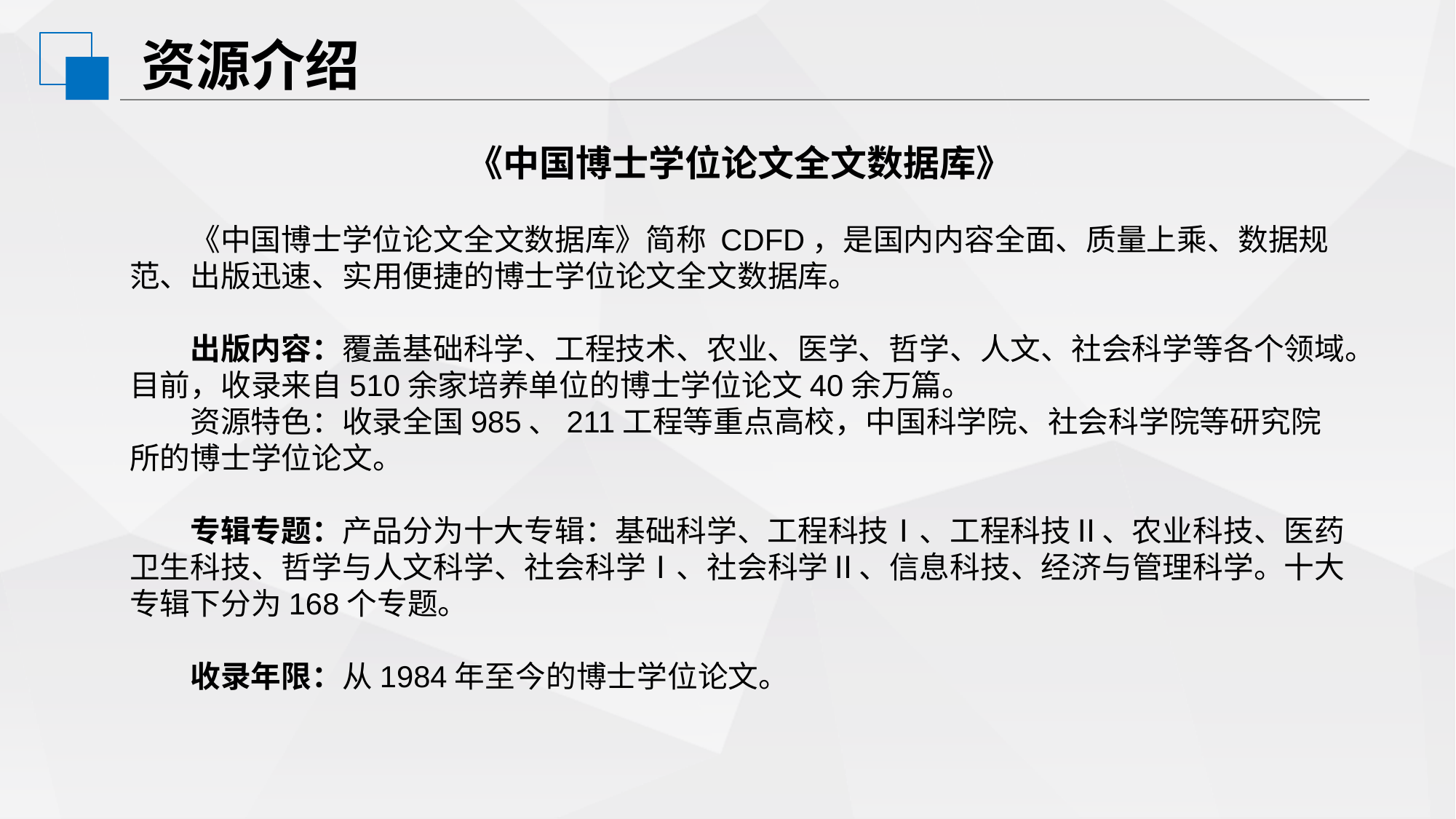

资源介绍
《中国博士学位论文全文数据库》

《中国博士学位论文全文数据库》简称 CDFD，是国内内容全面、质量上乘、数据规范、出版迅速、实用便捷的博士学位论文全文数据库。

出版内容：覆盖基础科学、工程技术、农业、医学、哲学、人文、社会科学等各个领域。目前，收录来自510余家培养单位的博士学位论文40余万篇。
资源特色：收录全国985、211工程等重点高校，中国科学院、社会科学院等研究院所的博士学位论文。

专辑专题：产品分为十大专辑：基础科学、工程科技Ⅰ、工程科技Ⅱ、农业科技、医药卫生科技、哲学与人文科学、社会科学Ⅰ、社会科学Ⅱ、信息科技、经济与管理科学。十大专辑下分为168个专题。

收录年限：从1984年至今的博士学位论文。